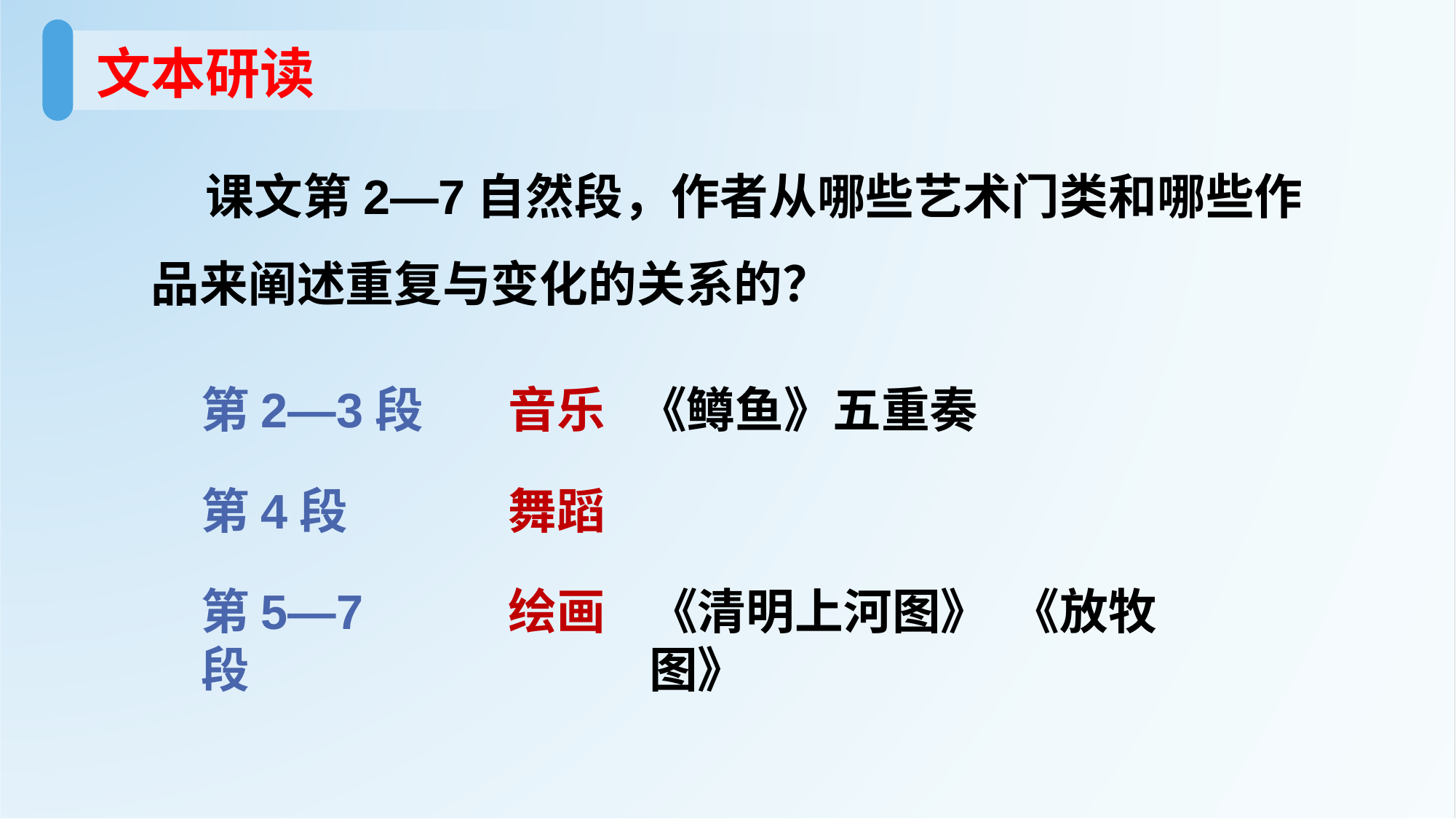

文本研读
课文第2—7自然段，作者从哪些艺术门类和哪些作品来阐述重复与变化的关系的？
第2—3段
音乐
《鳟鱼》五重奏
第4段
舞蹈
第5—7段
绘画
《清明上河图》  《放牧图》